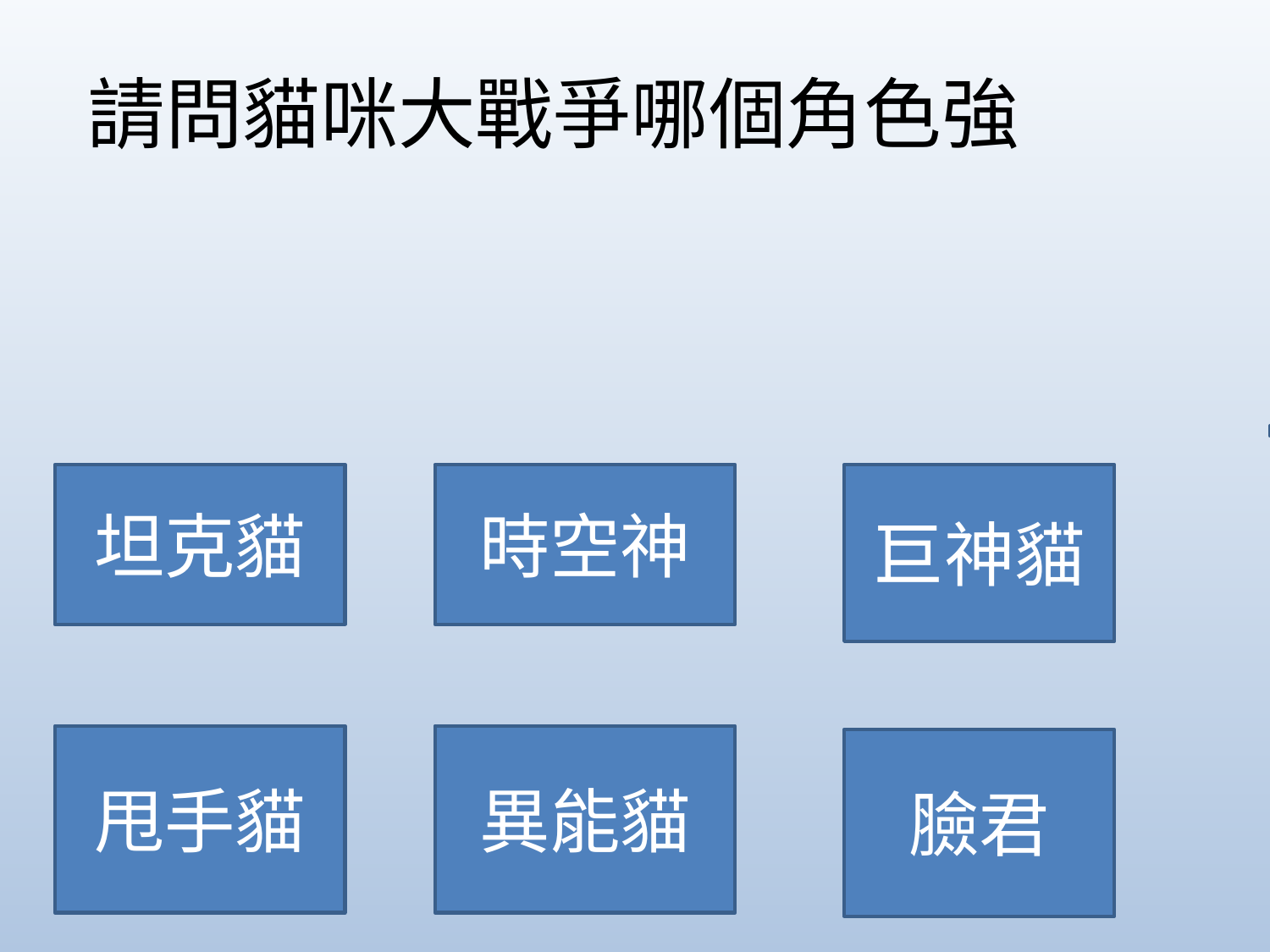

# 請問貓咪大戰爭哪個角色強
傳說稀有
坦克貓
時空神
巨神貓
甩手貓
異能貓
臉君